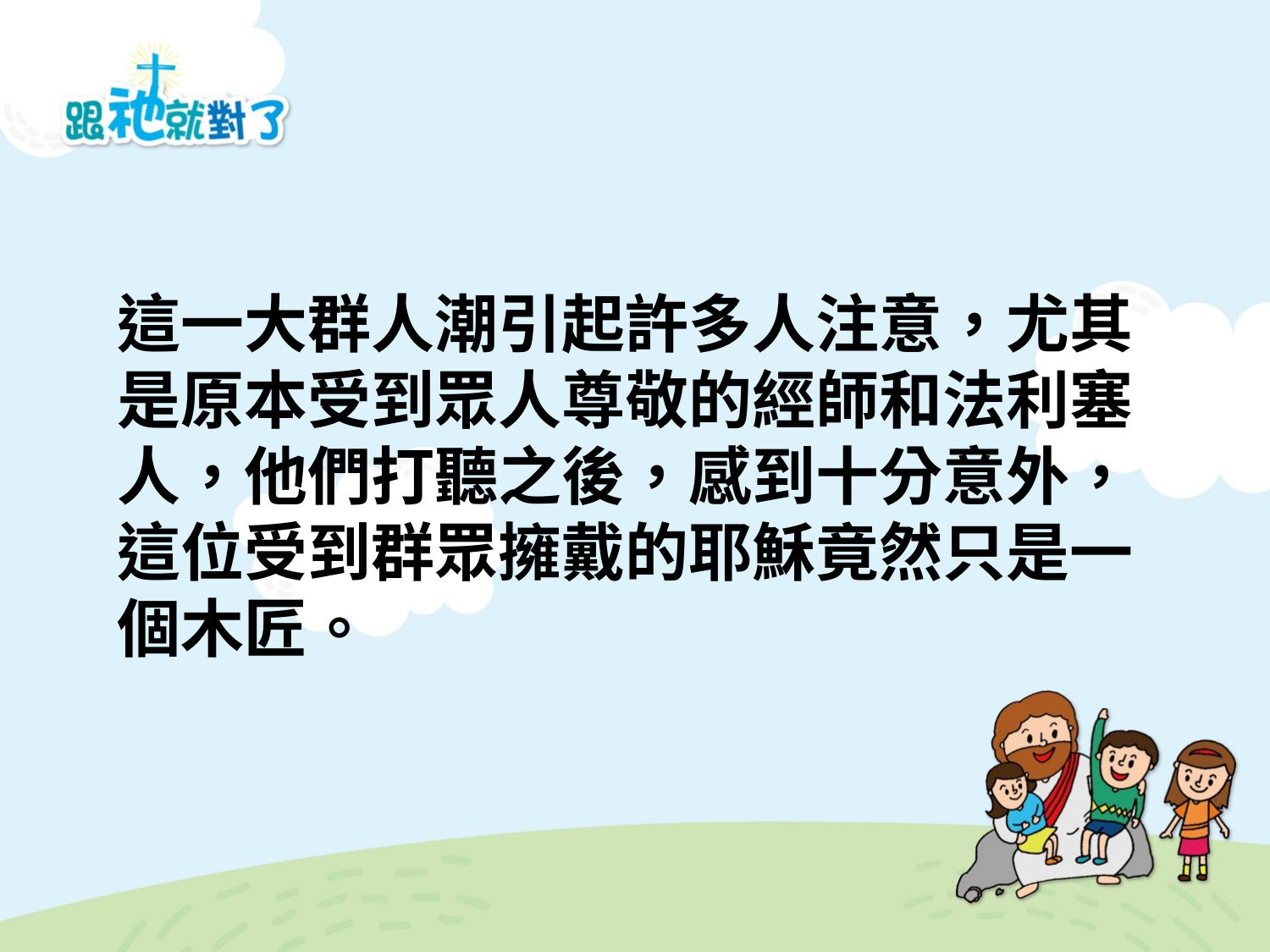

這一大群人潮引起許多人注意，尤其是原本受到眾人尊敬的經師和法利塞人，他們打聽之後，感到十分意外，這位受到群眾擁戴的耶穌竟然只是一個木匠。